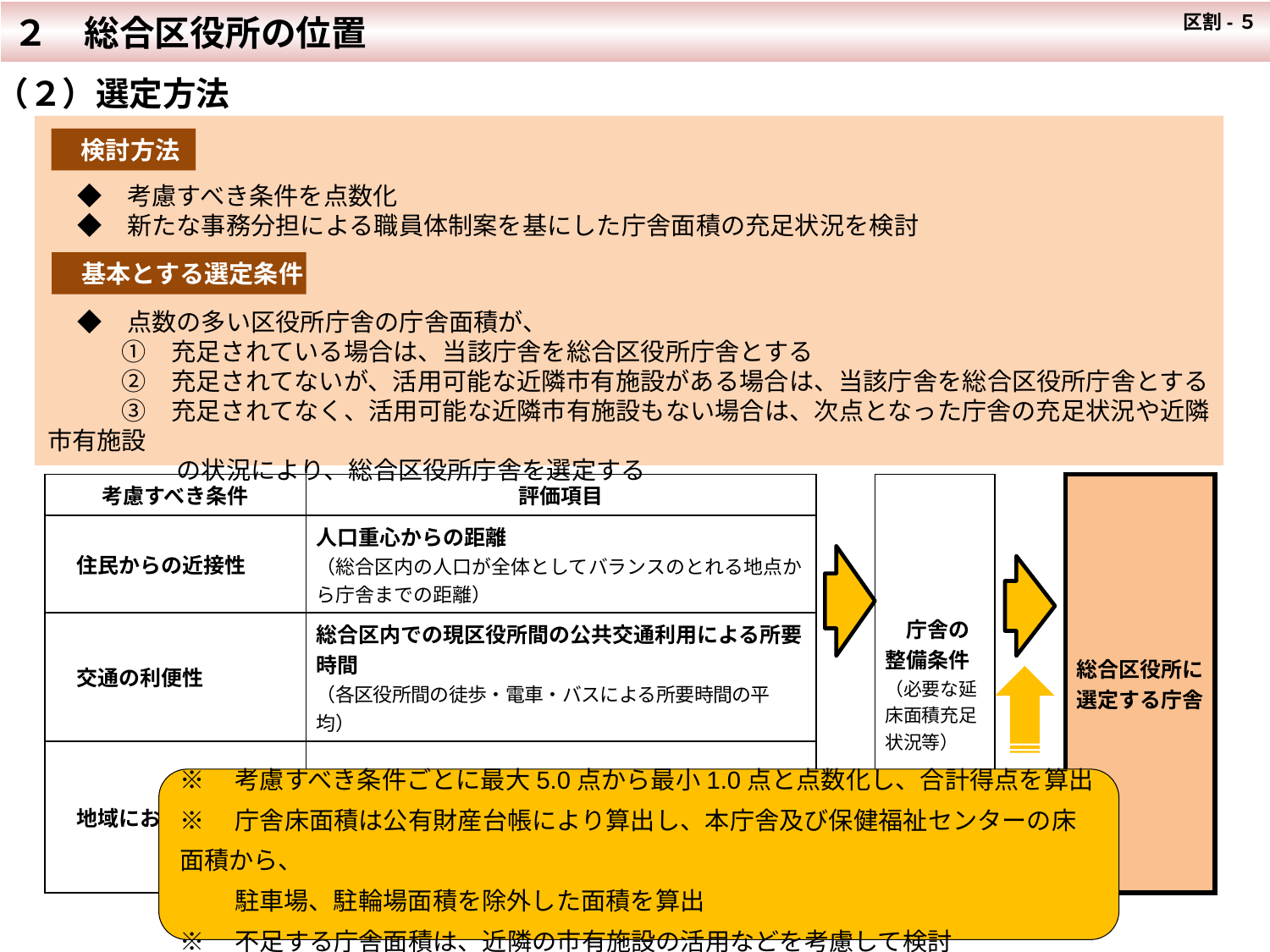

２　総合区役所の位置
 区割-５
（２）選定方法

　 ◆　考慮すべき条件を点数化
　 ◆　新たな事務分担による職員体制案を基にした庁舎面積の充足状況を検討

　 ◆　点数の多い区役所庁舎の庁舎面積が、
　　　①　充足されている場合は、当該庁舎を総合区役所庁舎とする
　　　②　充足されてないが、活用可能な近隣市有施設がある場合は、当該庁舎を総合区役所庁舎とする
　　　③　充足されてなく、活用可能な近隣市有施設もない場合は、次点となった庁舎の充足状況や近隣市有施設
　　　　　 の状況により、総合区役所庁舎を選定する

　検討方法
　基本とする選定条件
| 考慮すべき条件 | 評価項目 |  | 庁舎の整備条件 （必要な延床面積充足状況等） |  | 総合区役所に選定する庁舎 |
| --- | --- | --- | --- | --- | --- |
| 住民からの近接性 | 人口重心からの距離 （総合区内の人口が全体としてバランスのとれる地点から庁舎までの距離） |  |  |  |  |
| 交通の利便性 | 総合区内での現区役所間の公共交通利用による所要時間 （各区役所間の徒歩・電車・バスによる所要時間の平均） |  |  |  |  |
| 地域における中心性 | 総合区内における各区間の移動者数 （現在の行政区各区間での移動人数） |  |  |  |  |

※　考慮すべき条件ごとに最大5.0点から最小1.0点と点数化し、合計得点を算出
※　庁舎床面積は公有財産台帳により算出し、本庁舎及び保健福祉センターの床面積から、
　 　駐車場、駐輪場面積を除外した面積を算出
※　不足する庁舎面積は、近隣の市有施設の活用などを考慮して検討